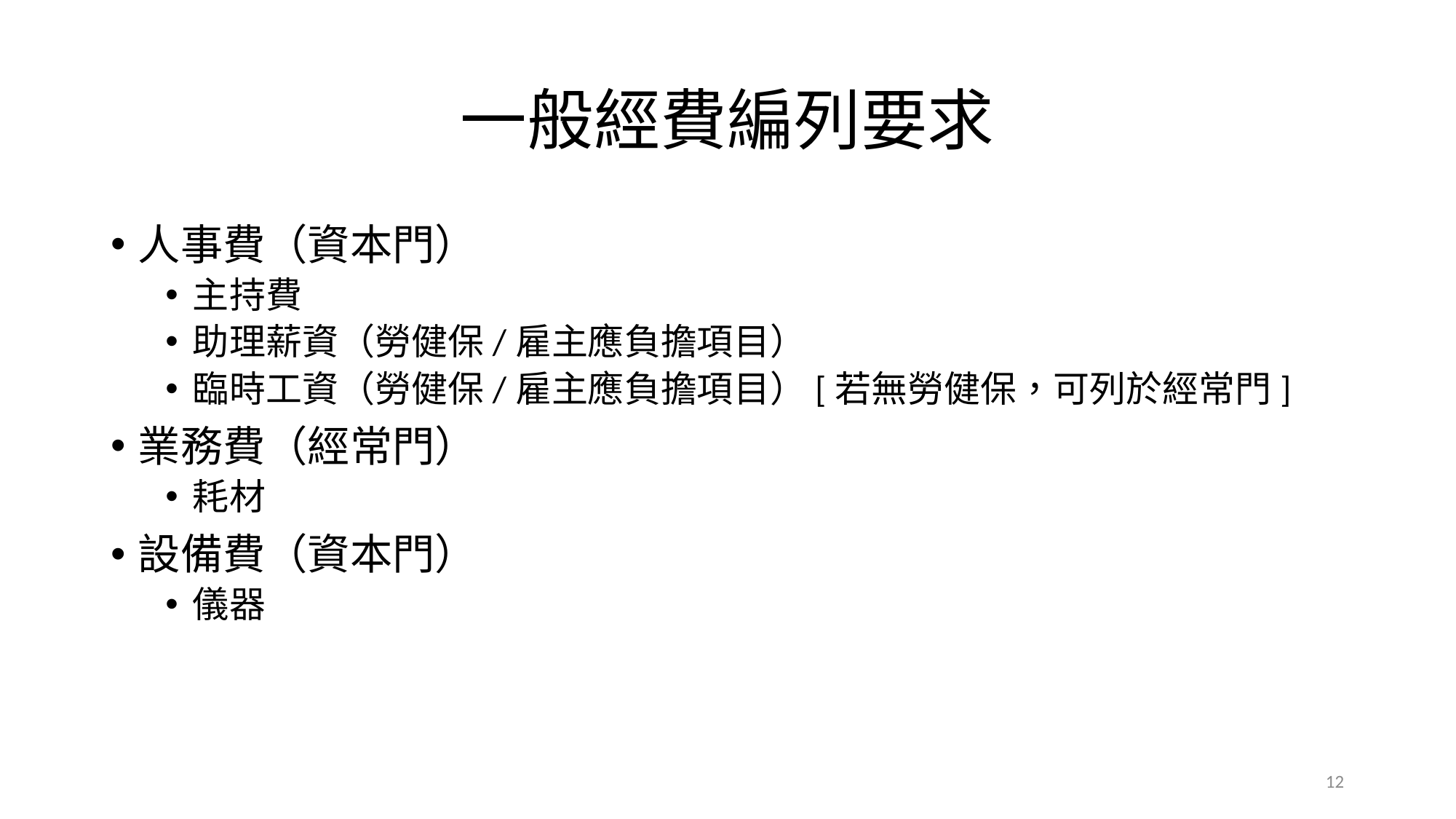

# 一般經費編列要求
人事費（資本門）
主持費
助理薪資（勞健保/雇主應負擔項目）
臨時工資（勞健保/雇主應負擔項目）[若無勞健保，可列於經常門]
業務費（經常門）
耗材
設備費（資本門）
儀器
12